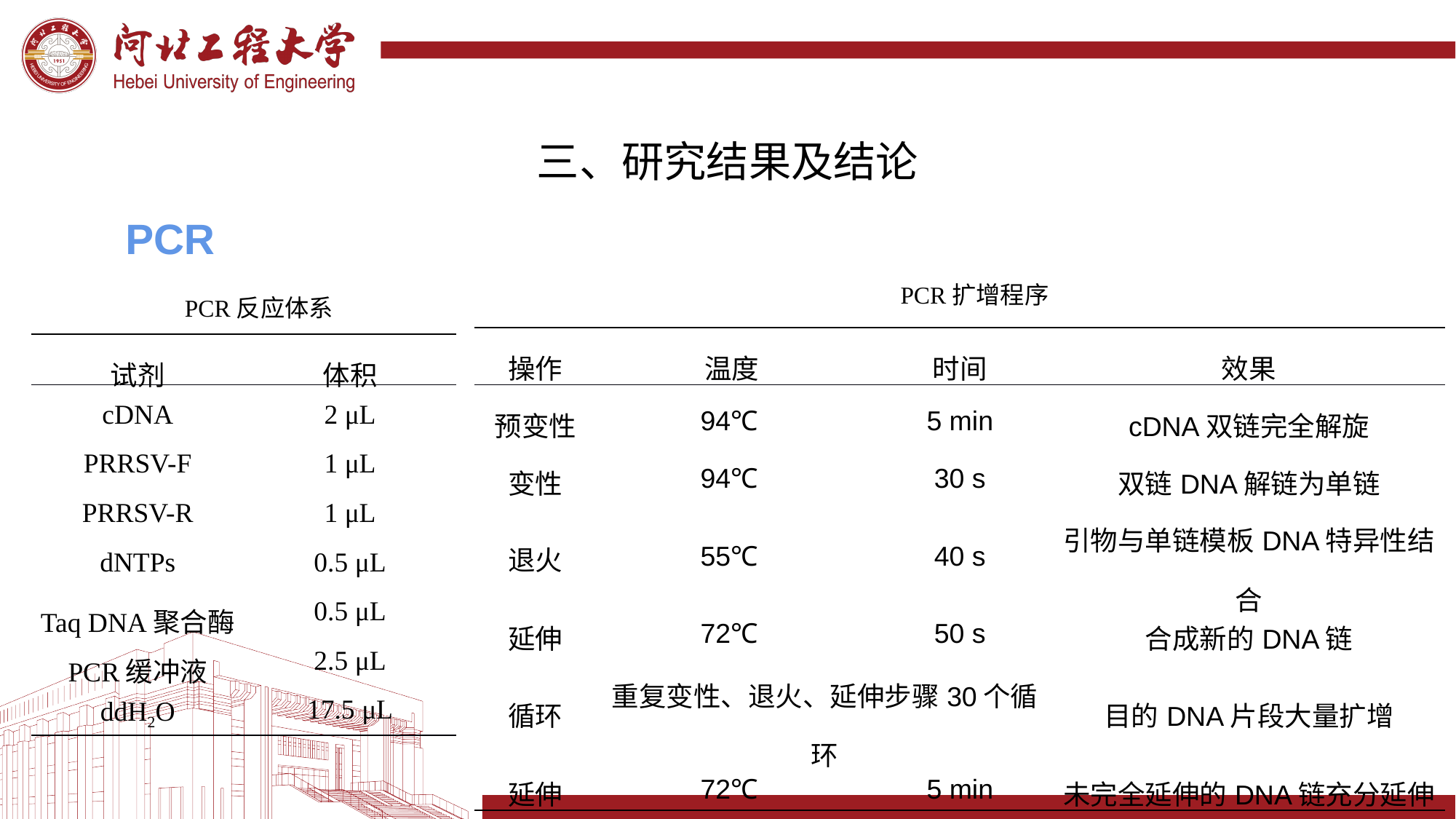

三、研究结果及结论
PCR

　PCR扩增程序
　PCR反应体系
| 操作 | 温度 | 时间 | 效果 |
| --- | --- | --- | --- |
| 预变性 | 94℃ | 5 min | cDNA双链完全解旋 |
| 变性 | 94℃ | 30 s | 双链DNA解链为单链 |
| 退火 | 55℃ | 40 s | 引物与单链模板DNA特异性结合 |
| 延伸 | 72℃ | 50 s | 合成新的DNA链 |
| 循环 | 重复变性、退火、延伸步骤30个循环 |  | 目的DNA片段大量扩增 |
| 延伸 | 72℃ | 5 min | 未完全延伸的DNA链充分延伸 |
| 试剂 | 体积 |
| --- | --- |
| cDNA | 2 μL |
| PRRSV-F | 1 μL |
| PRRSV-R | 1 μL |
| dNTPs | 0.5 μL |
| Taq DNA聚合酶 | 0.5 μL |
| PCR缓冲液 | 2.5 μL |
| ddH2O | 17.5 μL |